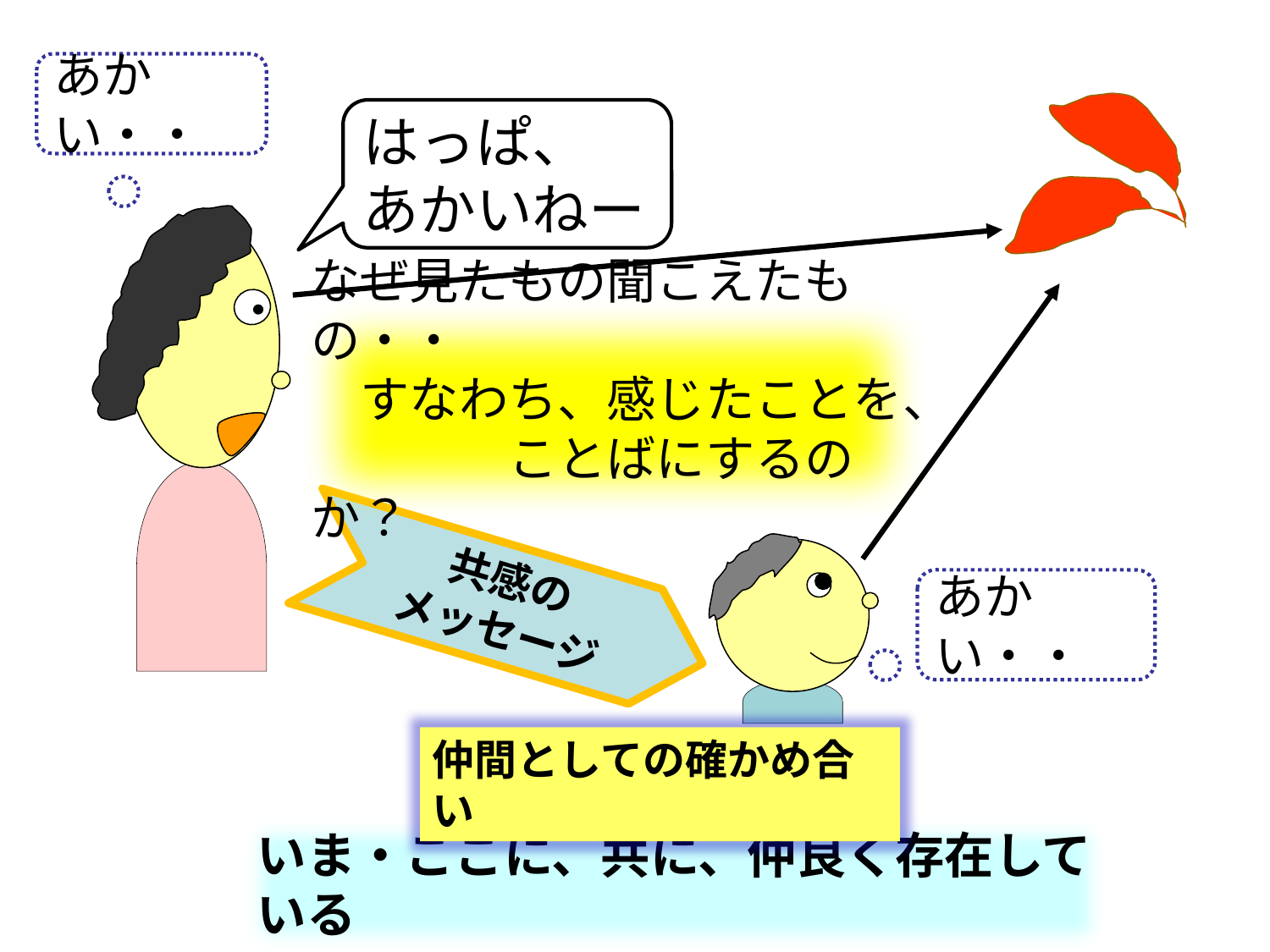

あかい・・

はっぱ、
あかいねー

なぜ見たもの聞こえたもの・・
　すなわち、感じたことを、
　　　　ことばにするのか？

共感の
メッセージ
あかい・・

仲間としての確かめ合い
いま・ここに、共に、仲良く存在している